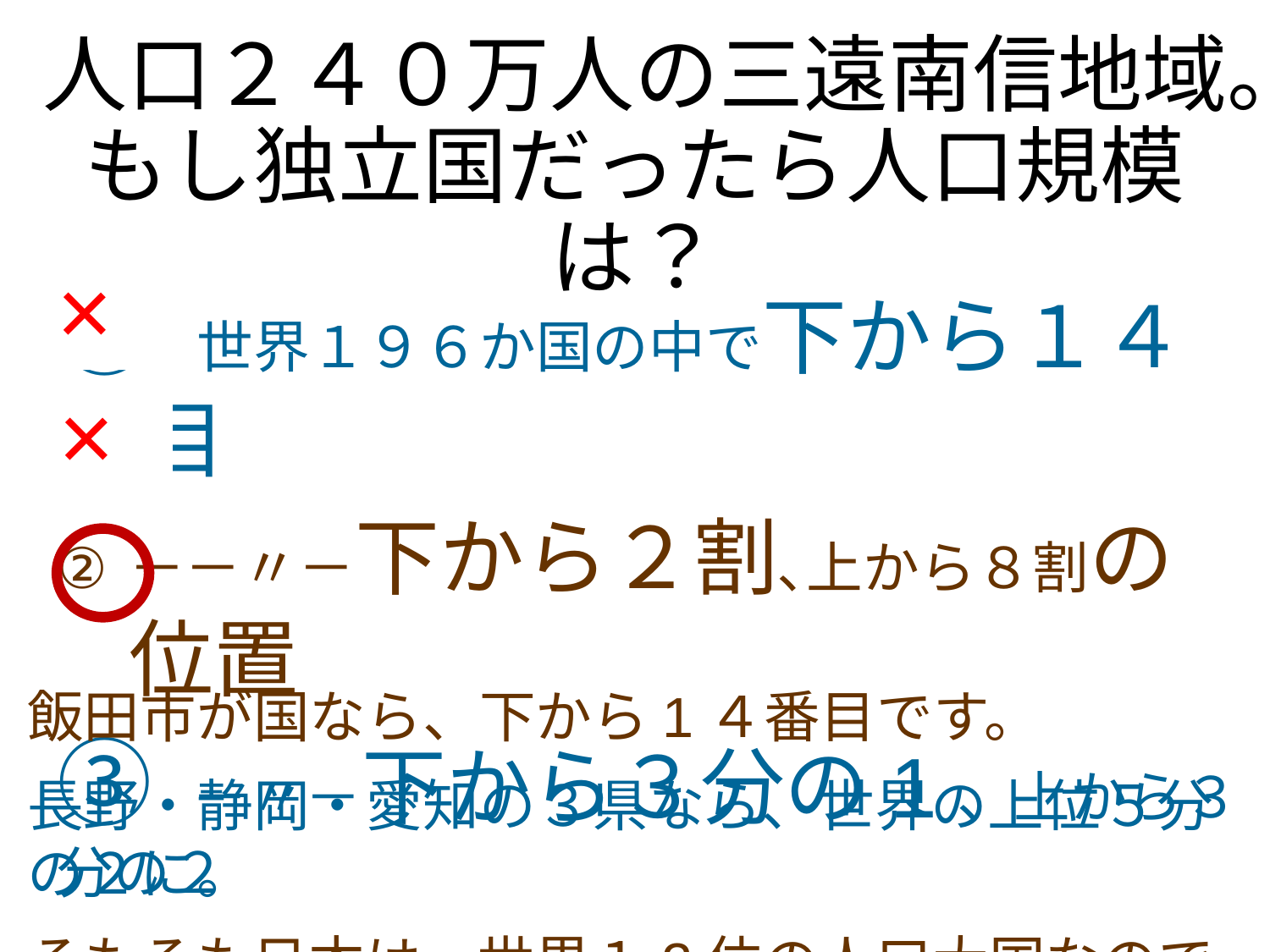

人口２４０万人の三遠南信地域。
もし独立国だったら人口規模は？
① 世界１９６か国の中で下から１４番目
－－〃－下から２割､上から８割の位置
③ －〃－下から３分の1、上から３分の２

×
×

飯田市が国なら、下から1４番目です。
長野・静岡・愛知の３県なら、世界の上位５分の２に。
そもそも日本は、世界１2位の人口大国なのです。